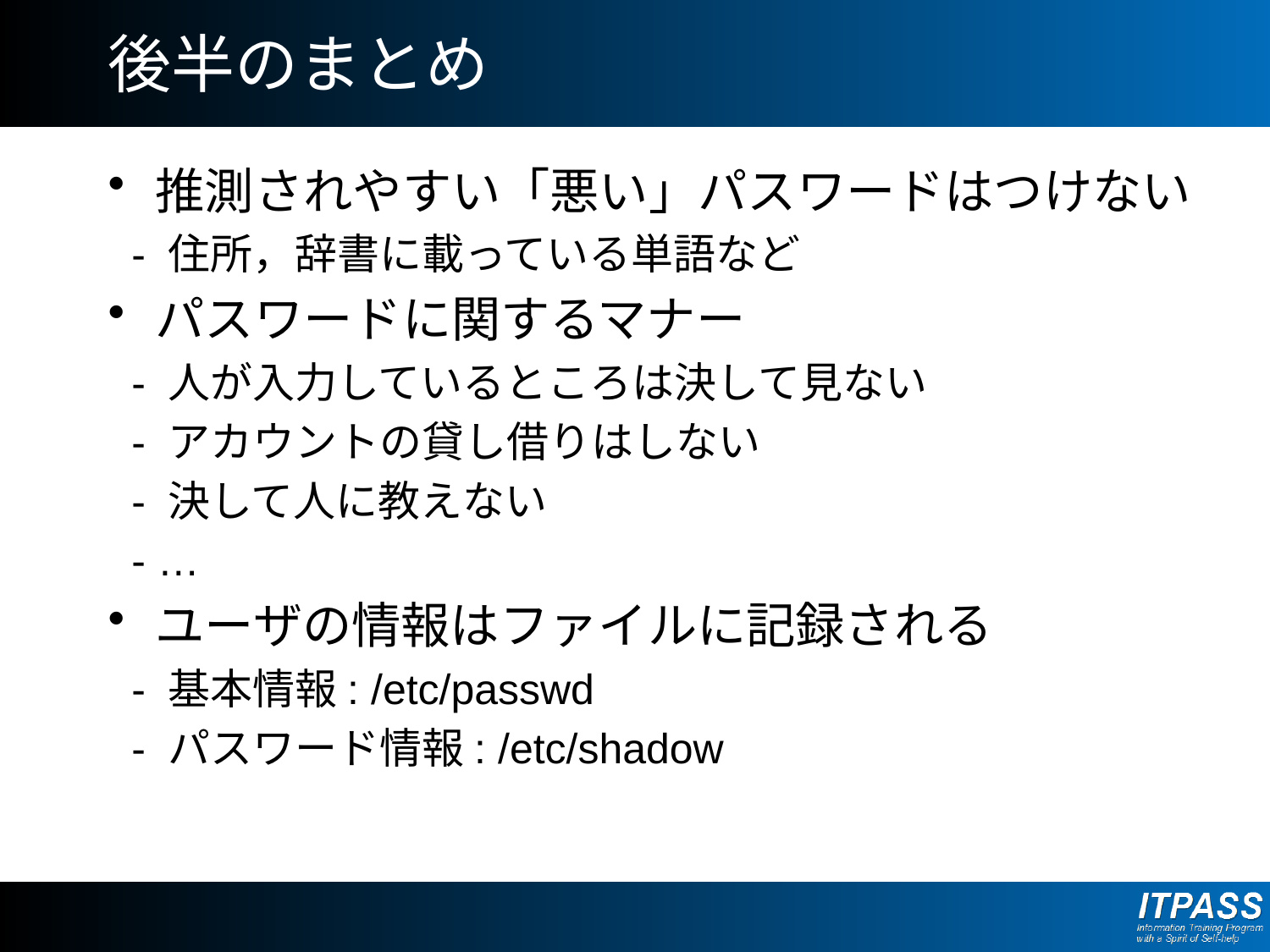

# 後半のまとめ
推測されやすい「悪い」パスワードはつけない
  - 住所，辞書に載っている単語など
パスワードに関するマナー
  - 人が入力しているところは決して見ない
  - アカウントの貸し借りはしない
  - 決して人に教えない
  - …
ユーザの情報はファイルに記録される
  - 基本情報: /etc/passwd
  - パスワード情報: /etc/shadow